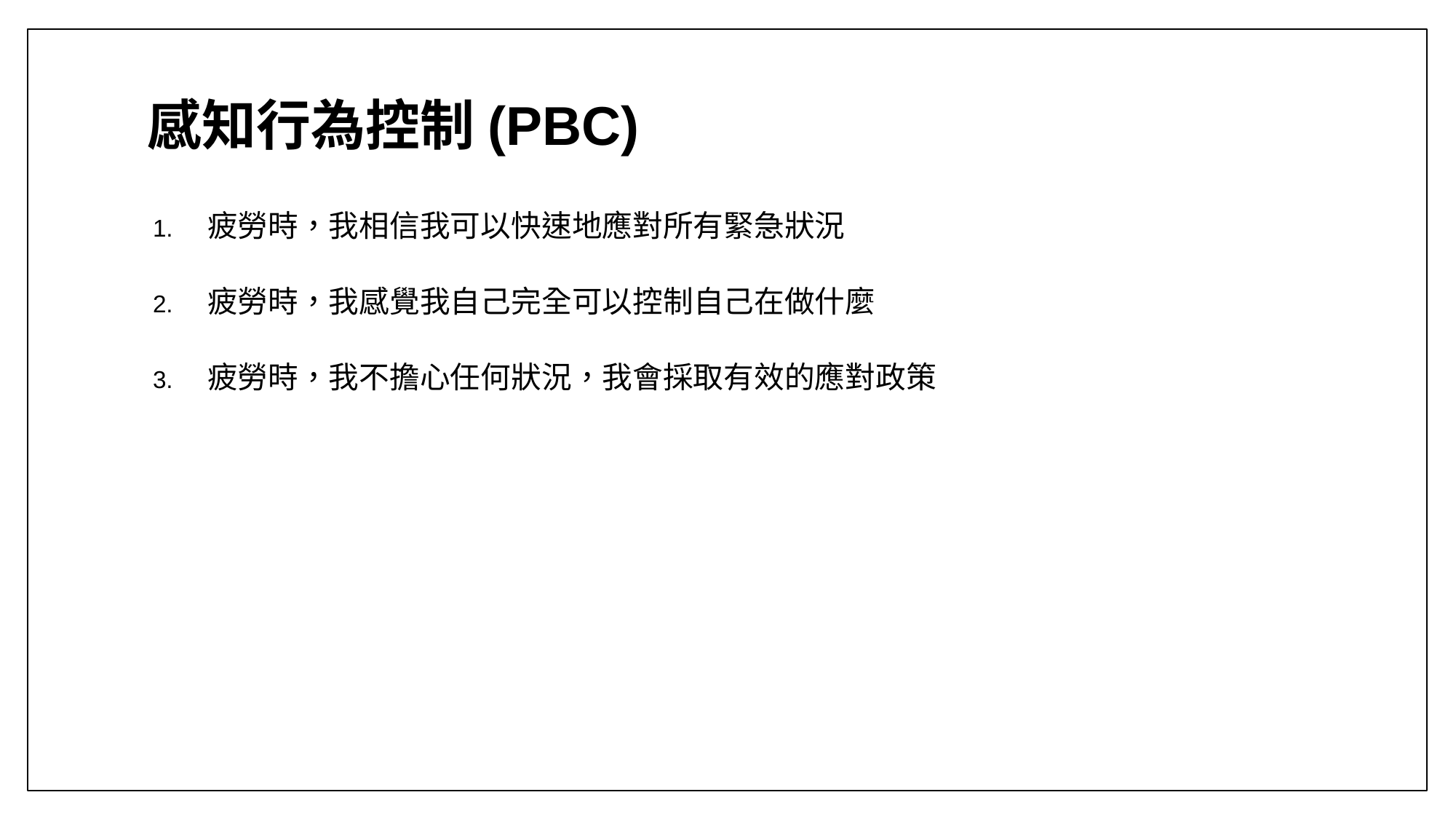

# 感知行為控制(PBC)
疲勞時，我相信我可以快速地應對所有緊急狀況
疲勞時，我感覺我自己完全可以控制自己在做什麼
疲勞時，我不擔心任何狀況，我會採取有效的應對政策